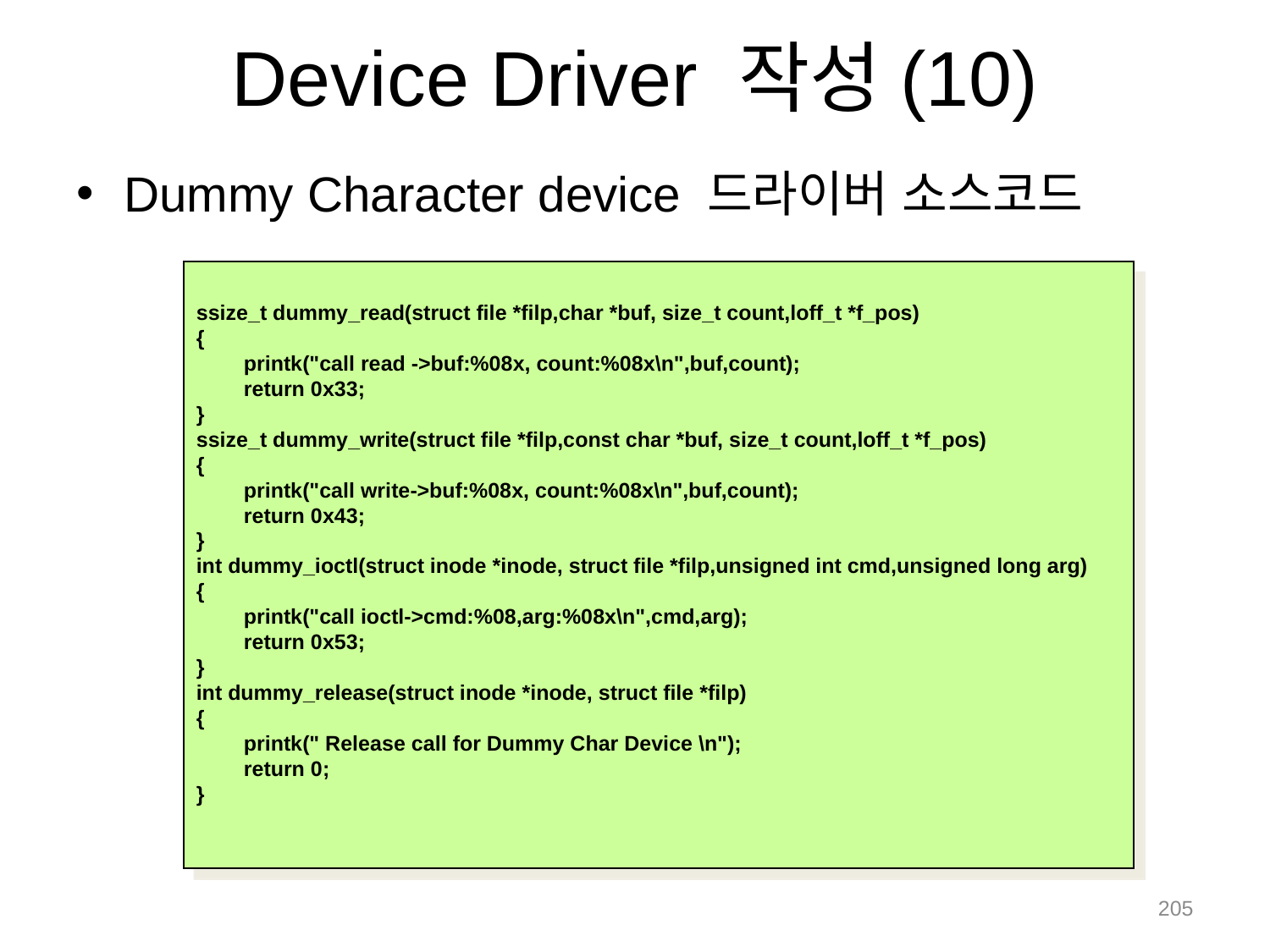

# Device Driver 작성(10)
Dummy Character device 드라이버 소스코드
ssize_t dummy_read(struct file *filp,char *buf, size_t count,loff_t *f_pos)
{
        printk("call read ->buf:%08x, count:%08x\n",buf,count);
        return 0x33;
}
ssize_t dummy_write(struct file *filp,const char *buf, size_t count,loff_t *f_pos)
{
        printk("call write->buf:%08x, count:%08x\n",buf,count);
        return 0x43;
}
int dummy_ioctl(struct inode *inode, struct file *filp,unsigned int cmd,unsigned long arg)
{
        printk("call ioctl->cmd:%08,arg:%08x\n",cmd,arg);
        return 0x53;
}
int dummy_release(struct inode *inode, struct file *filp)
{
        printk(" Release call for Dummy Char Device \n");
        return 0;
}

205